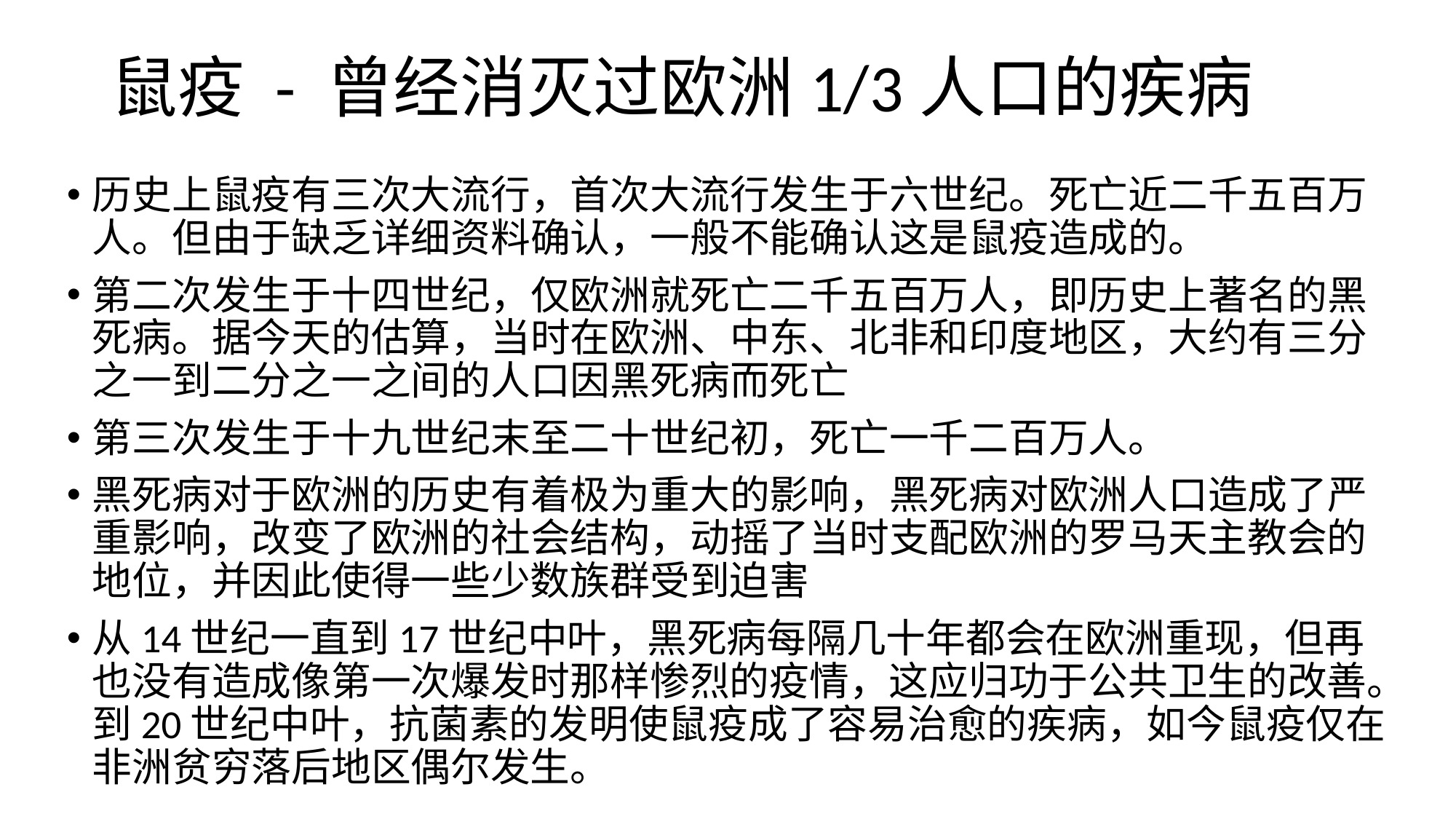

# 鼠疫 - 曾经消灭过欧洲1/3人口的疾病
历史上鼠疫有三次大流行，首次大流行发生于六世纪。死亡近二千五百万人。但由于缺乏详细资料确认，一般不能确认这是鼠疫造成的。
第二次发生于十四世纪，仅欧洲就死亡二千五百万人，即历史上著名的黑死病。据今天的估算，当时在欧洲、中东、北非和印度地区，大约有三分之一到二分之一之间的人口因黑死病而死亡
第三次发生于十九世纪末至二十世纪初，死亡一千二百万人。
黑死病对于欧洲的历史有着极为重大的影响，黑死病对欧洲人口造成了严重影响，改变了欧洲的社会结构，动摇了当时支配欧洲的罗马天主教会的地位，并因此使得一些少数族群受到迫害
从14世纪一直到17世纪中叶，黑死病每隔几十年都会在欧洲重现，但再也没有造成像第一次爆发时那样惨烈的疫情，这应归功于公共卫生的改善。到20世纪中叶，抗菌素的发明使鼠疫成了容易治愈的疾病，如今鼠疫仅在非洲贫穷落后地区偶尔发生。